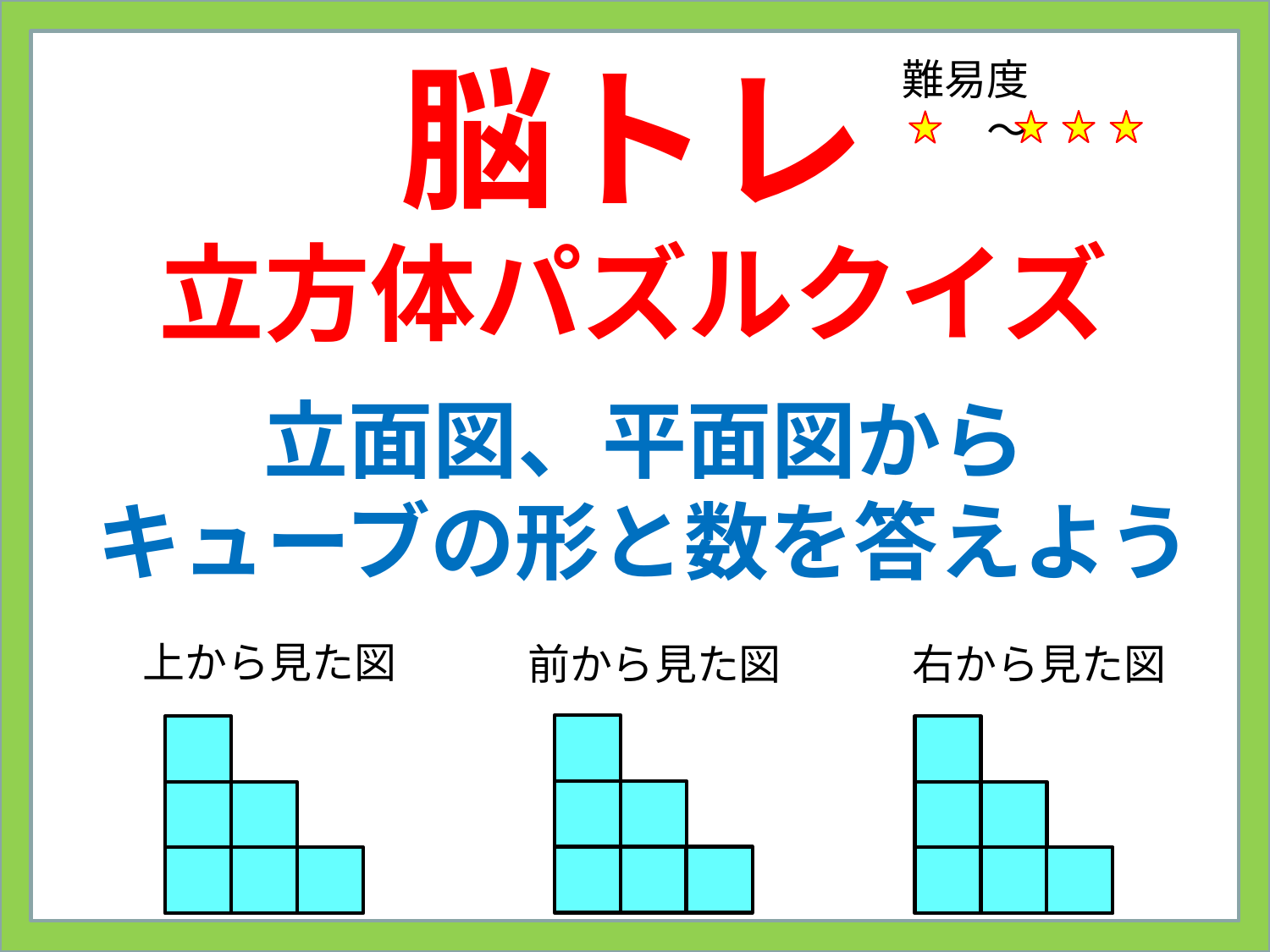

# 脳トレ 立方体パズルクイズ
難易度
　　～

立面図、平面図から
キューブの形と数を答えよう
上から見た図
前から見た図
右から見た図